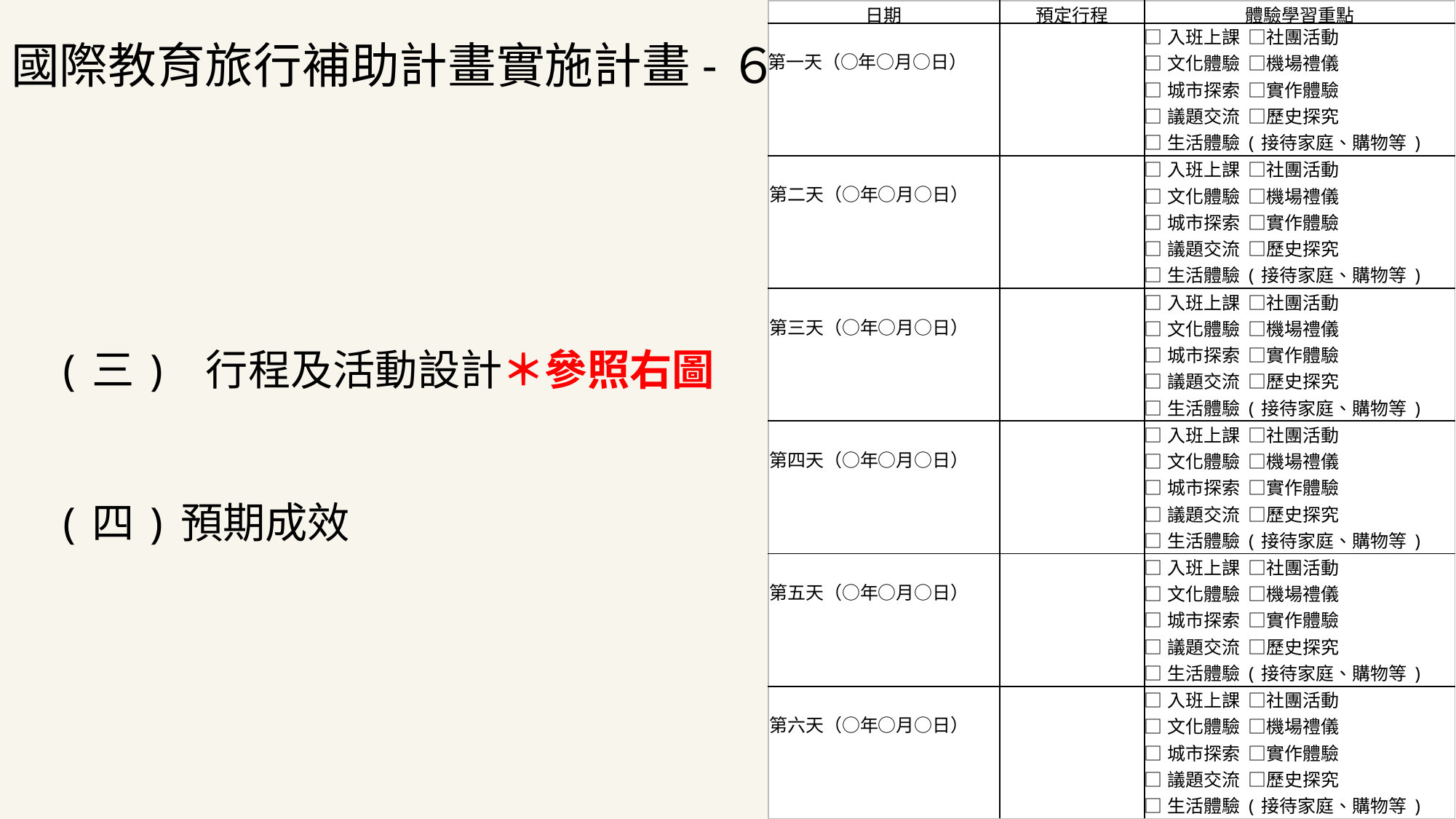

# 國際教育旅行補助計畫實施計畫-６
| 日期 | 預定行程 | 體驗學習重點 |
| --- | --- | --- |
| 第一天（○年○月○日） |  | □入班上課 □社團活動 □文化體驗 □機場禮儀 □城市探索 □實作體驗 □議題交流 □歷史探究 □生活體驗(接待家庭、購物等) □其他 \_\_\_\_\_\_\_\_\_\_\_\_\_\_ |
| 第二天（○年○月○日） |  | □入班上課 □社團活動 □文化體驗 □機場禮儀 □城市探索 □實作體驗 □議題交流 □歷史探究 □生活體驗(接待家庭、購物等) □其他 \_\_\_\_\_\_\_\_\_\_\_\_\_\_ |
| 第三天（○年○月○日） |  | □入班上課 □社團活動 □文化體驗 □機場禮儀 □城市探索 □實作體驗 □議題交流 □歷史探究 □生活體驗(接待家庭、購物等) □其他 \_\_\_\_\_\_\_\_\_\_\_\_\_\_ |
| 第四天（○年○月○日） |  | □入班上課 □社團活動 □文化體驗 □機場禮儀 □城市探索 □實作體驗 □議題交流 □歷史探究 □生活體驗(接待家庭、購物等) □其他 \_\_\_\_\_\_\_\_\_\_\_\_\_\_ |
| 第五天（○年○月○日） |  | □入班上課 □社團活動 □文化體驗 □機場禮儀 □城市探索 □實作體驗 □議題交流 □歷史探究 □生活體驗(接待家庭、購物等) □其他 \_\_\_\_\_\_\_\_\_\_\_\_\_\_ |
| 第六天（○年○月○日） |  | □入班上課 □社團活動 □文化體驗 □機場禮儀 □城市探索 □實作體驗 □議題交流 □歷史探究 □生活體驗(接待家庭、購物等) □其他 \_\_\_\_\_\_\_\_\_\_\_\_\_\_ |
(三) 行程及活動設計＊參照右圖
(四)預期成效